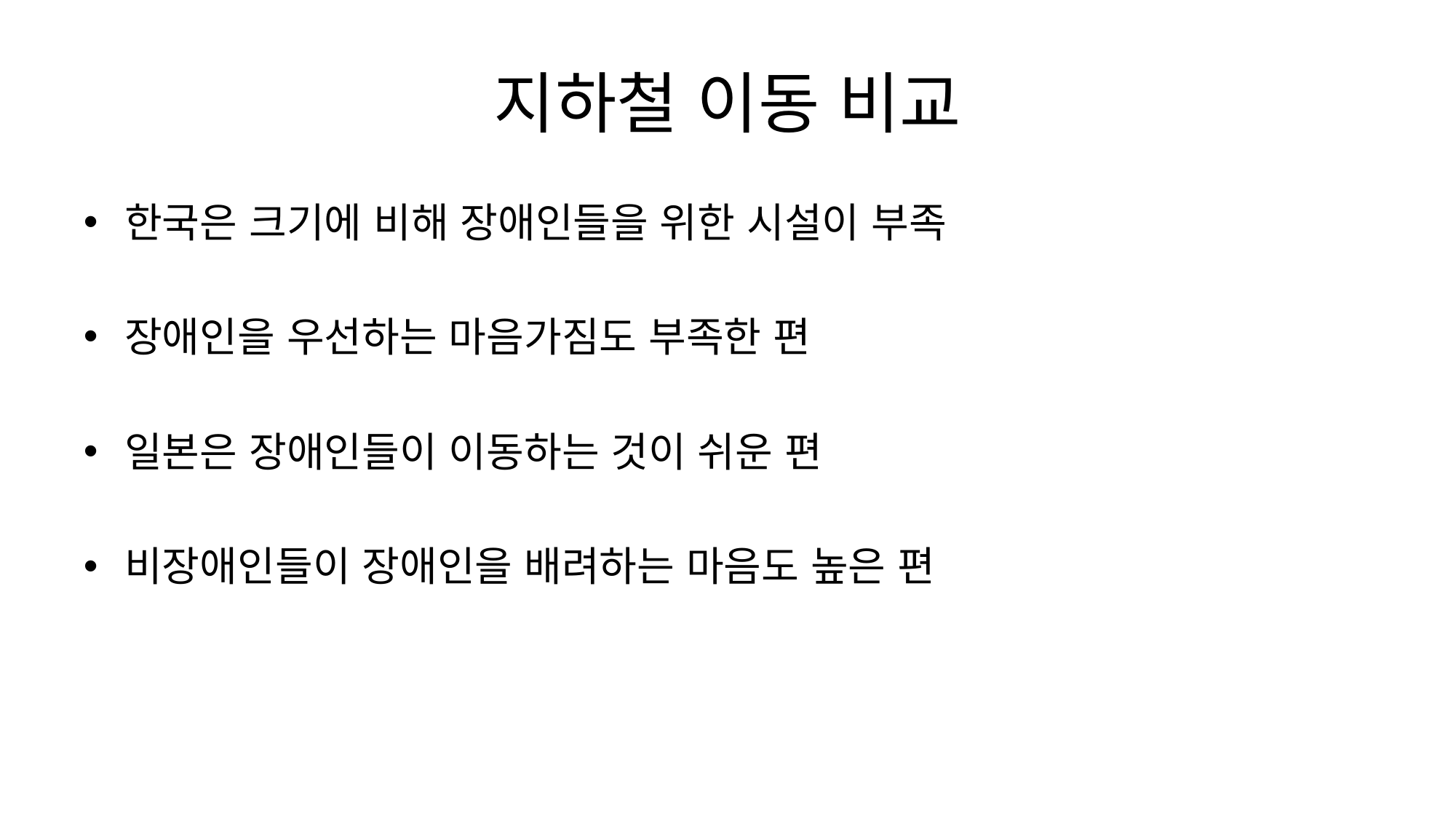

# 지하철 이동 비교
한국은 크기에 비해 장애인들을 위한 시설이 부족

장애인을 우선하는 마음가짐도 부족한 편

일본은 장애인들이 이동하는 것이 쉬운 편

비장애인들이 장애인을 배려하는 마음도 높은 편